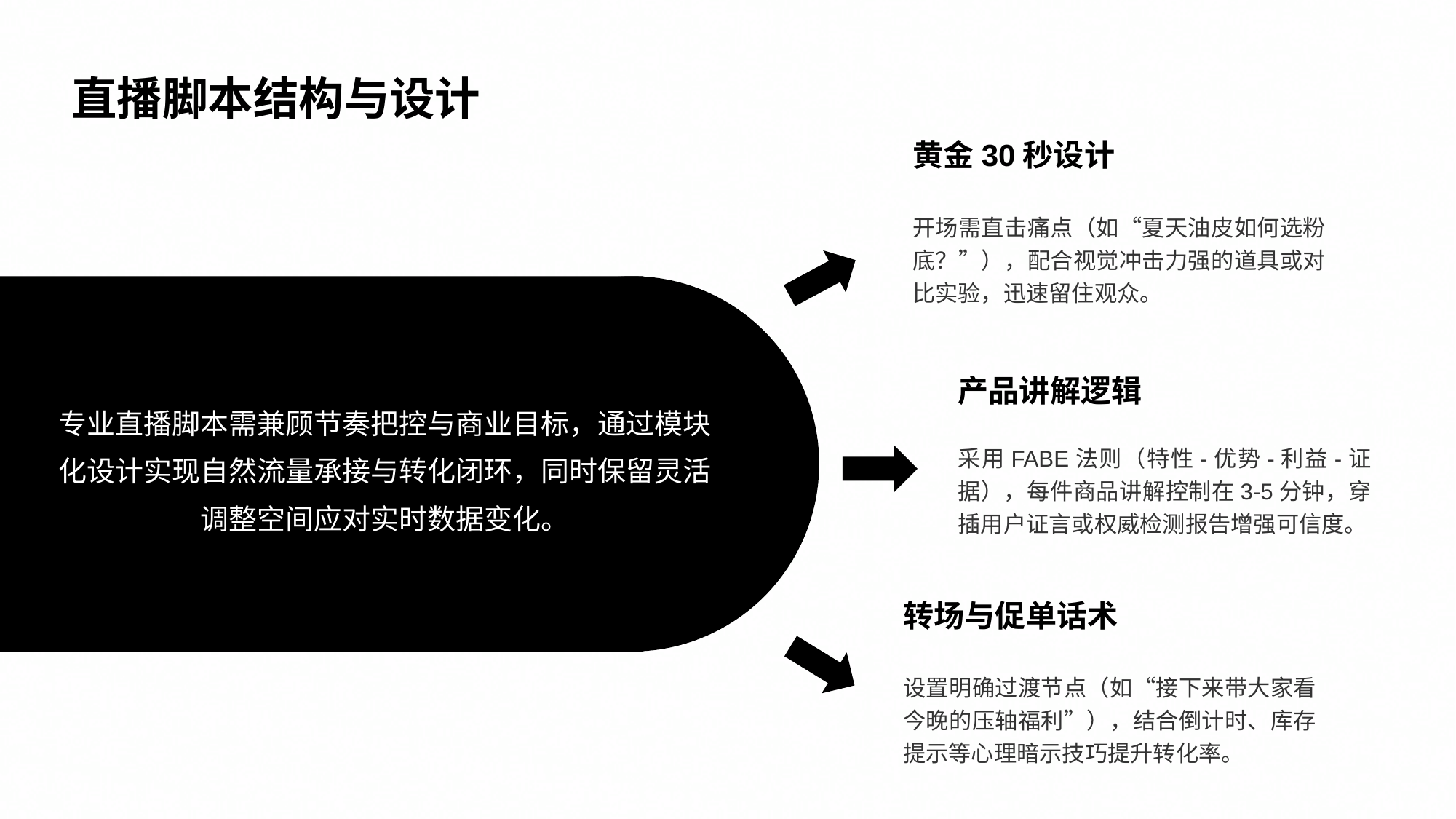

直播脚本结构与设计
黄金30秒设计
开场需直击痛点（如“夏天油皮如何选粉底？”），配合视觉冲击力强的道具或对比实验，迅速留住观众。

专业直播脚本需兼顾节奏把控与商业目标，通过模块化设计实现自然流量承接与转化闭环，同时保留灵活调整空间应对实时数据变化。
产品讲解逻辑
采用FABE法则（特性-优势-利益-证据），每件商品讲解控制在3-5分钟，穿插用户证言或权威检测报告增强可信度。

转场与促单话术
设置明确过渡节点（如“接下来带大家看今晚的压轴福利”），结合倒计时、库存提示等心理暗示技巧提升转化率。